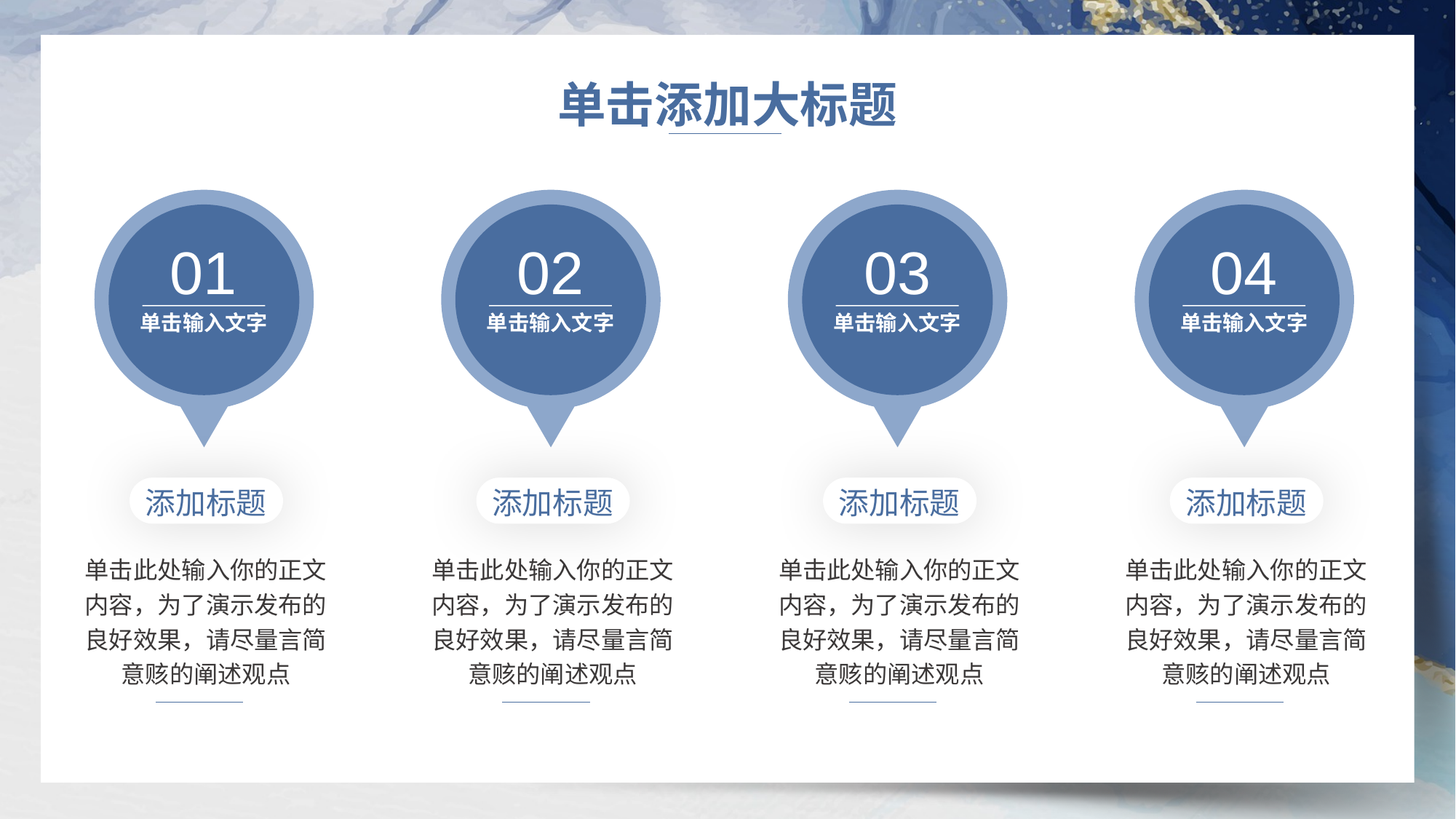

单击添加大标题

01
单击输入文字

添加标题
单击此处输入你的正文内容，为了演示发布的良好效果，请尽量言简意赅的阐述观点

02
单击输入文字

添加标题
单击此处输入你的正文内容，为了演示发布的良好效果，请尽量言简意赅的阐述观点

03
单击输入文字

添加标题
单击此处输入你的正文内容，为了演示发布的良好效果，请尽量言简意赅的阐述观点

04
单击输入文字

添加标题
单击此处输入你的正文内容，为了演示发布的良好效果，请尽量言简意赅的阐述观点